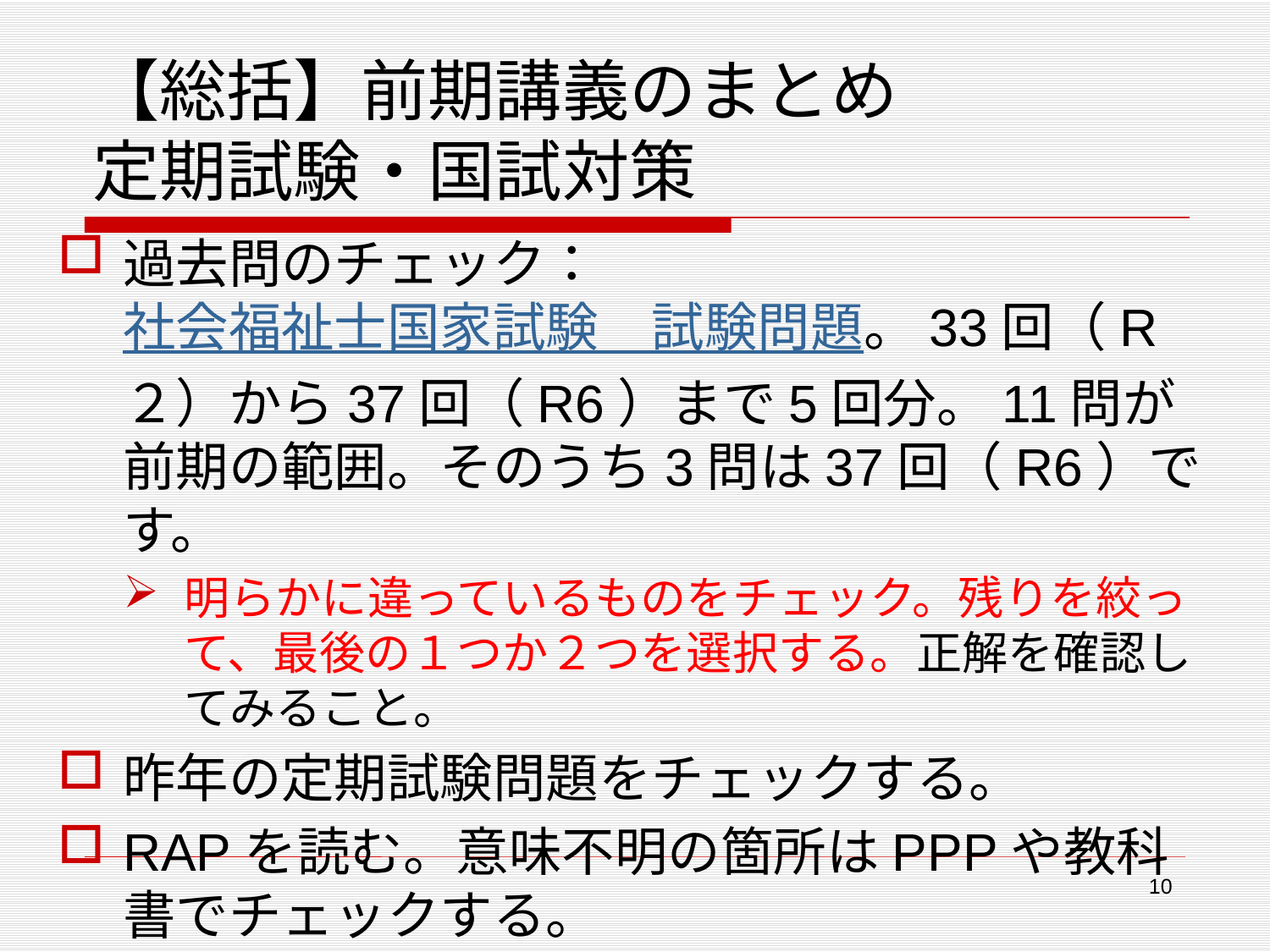

# 【総括】前期講義のまとめ 定期試験・国試対策
過去問のチェック：社会福祉士国家試験　試験問題。33回（R２）から37回（R6）まで5回分。11問が前期の範囲。そのうち3問は37回（R6）です。
明らかに違っているものをチェック。残りを絞って、最後の１つか２つを選択する。正解を確認してみること。
昨年の定期試験問題をチェックする。
RAPを読む。意味不明の箇所はPPPや教科書でチェックする。

10